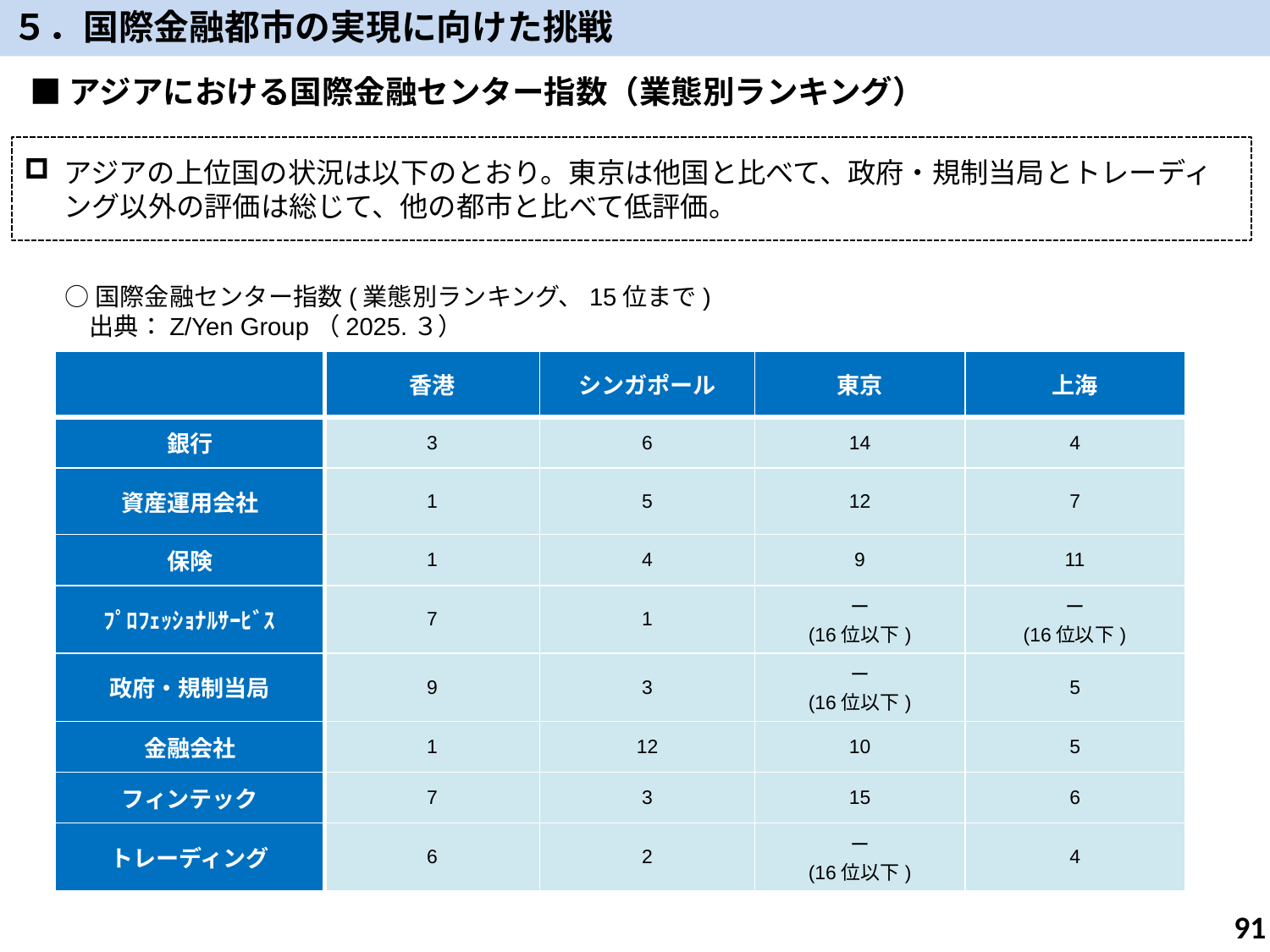

５．国際金融都市の実現に向けた挑戦
■アジアにおける国際金融センター指数（業態別ランキング）
アジアの上位国の状況は以下のとおり。東京は他国と比べて、政府・規制当局とトレーディング以外の評価は総じて、他の都市と比べて低評価。
○国際金融センター指数(業態別ランキング、15位まで)
　出典：Z/Yen Group（2025.３）
|  | 香港 | シンガポール | 東京 | 上海 |
| --- | --- | --- | --- | --- |
| 銀行 | 3 | 6 | 14 | 4 |
| 資産運用会社 | 1 | 5 | 12 | 7 |
| 保険 | 1 | 4 | 9 | 11 |
| ﾌﾟﾛﾌｪｯｼｮﾅﾙｻｰﾋﾞｽ | 7 | 1 | ー (16位以下) | ー (16位以下) |
| 政府・規制当局 | 9 | 3 | ー (16位以下) | 5 |
| 金融会社 | 1 | 12 | 10 | 5 |
| フィンテック | 7 | 3 | 15 | 6 |
| トレーディング | 6 | 2 | ー (16位以下) | 4 |
91